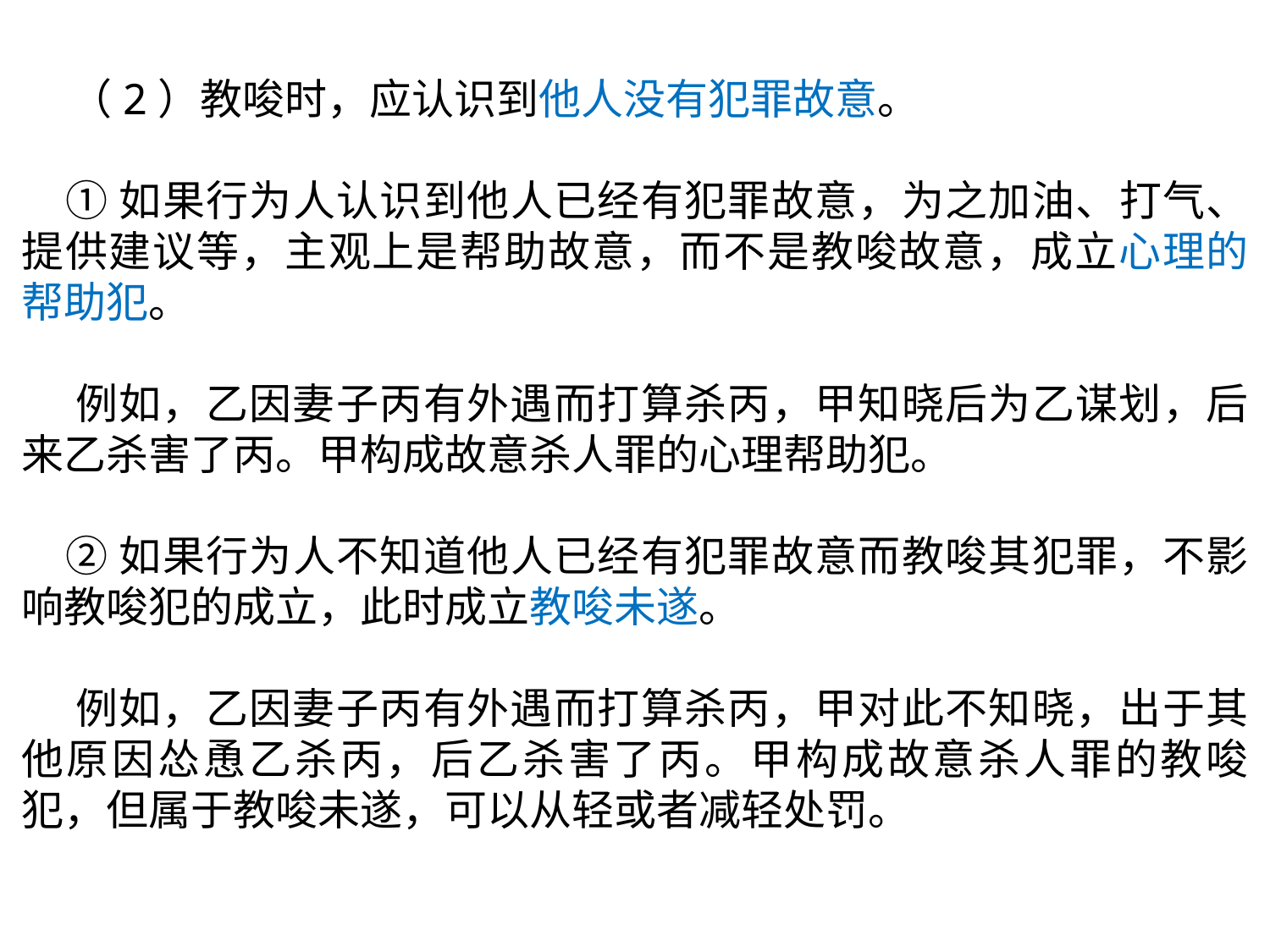

（2）教唆时，应认识到他人没有犯罪故意。

    ①如果行为人认识到他人已经有犯罪故意，为之加油、打气、提供建议等，主观上是帮助故意，而不是教唆故意，成立心理的帮助犯。

    例如，乙因妻子丙有外遇而打算杀丙，甲知晓后为乙谋划，后来乙杀害了丙。甲构成故意杀人罪的心理帮助犯。

    ②如果行为人不知道他人已经有犯罪故意而教唆其犯罪，不影响教唆犯的成立，此时成立教唆未遂。

    例如，乙因妻子丙有外遇而打算杀丙，甲对此不知晓，出于其他原因怂恿乙杀丙，后乙杀害了丙。甲构成故意杀人罪的教唆犯，但属于教唆未遂，可以从轻或者减轻处罚。